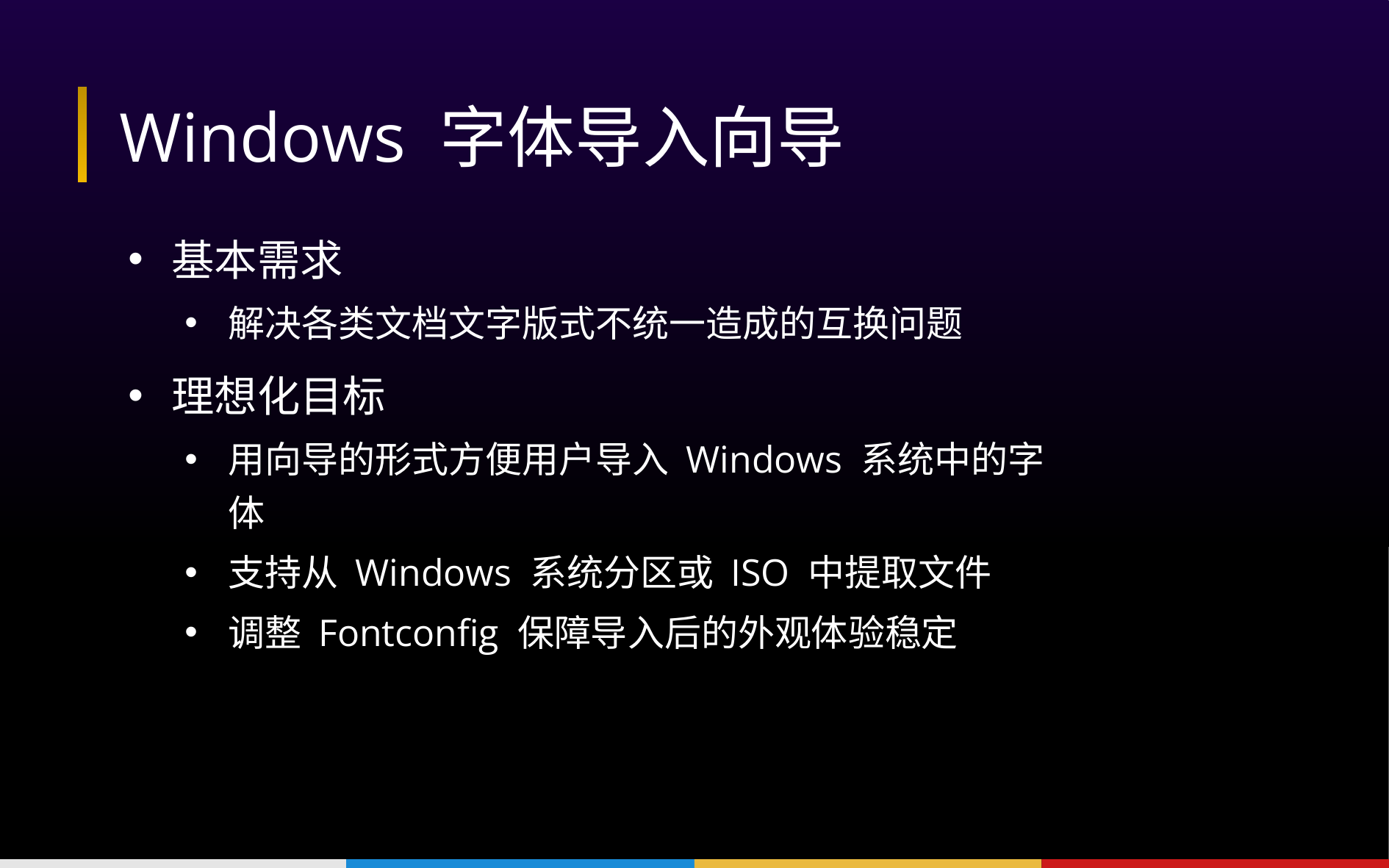

# Windows 字体导入向导
基本需求
解决各类文档文字版式不统一造成的互换问题
理想化目标
用向导的形式方便用户导入 Windows 系统中的字体
支持从 Windows 系统分区或 ISO 中提取文件
调整 Fontconfig 保障导入后的外观体验稳定
27